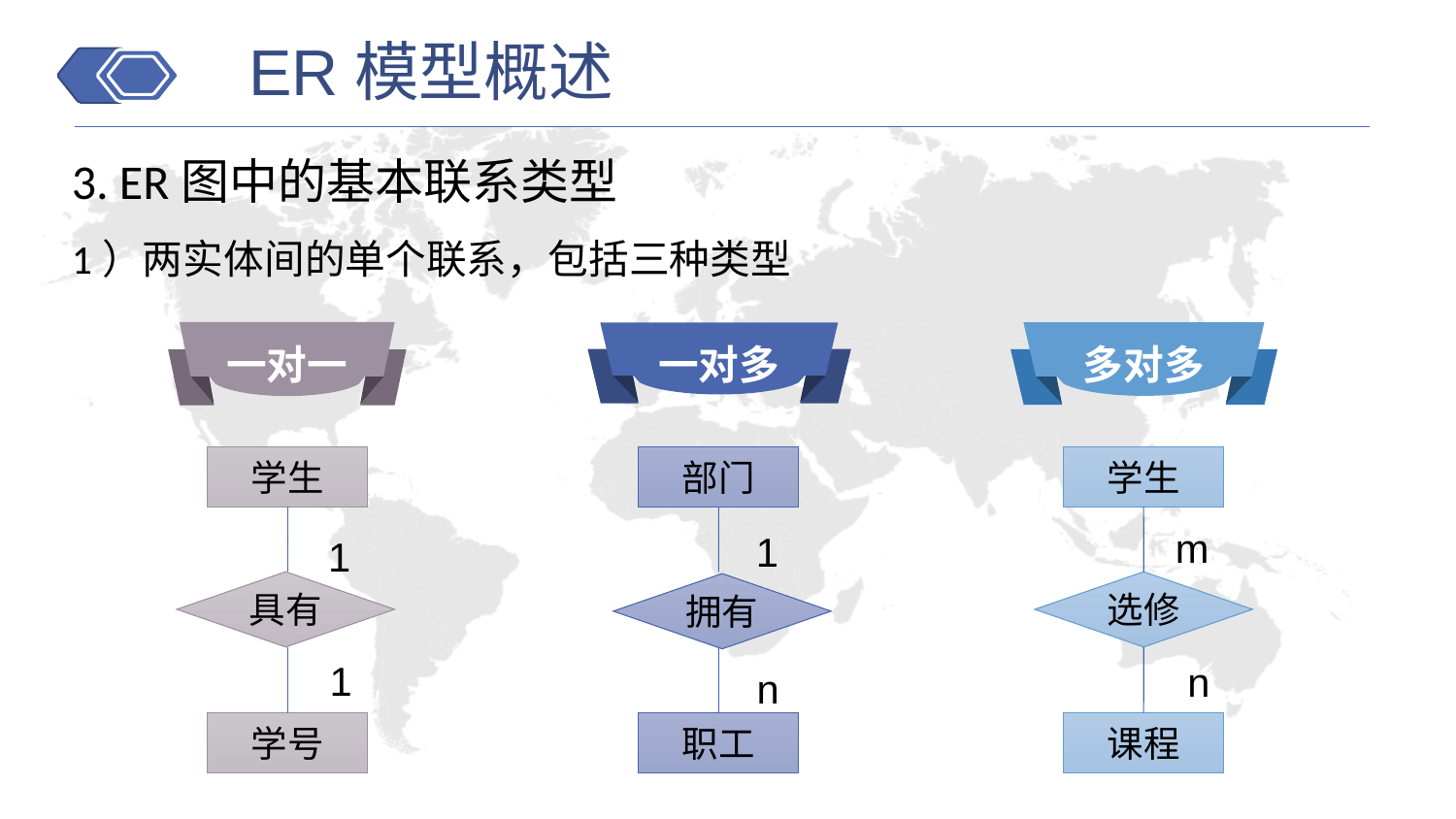

ER模型概述

3. ER图中的基本联系类型
1）两实体间的单个联系，包括三种类型

一对一

多对多

一对多

学生
学生
部门
m
1
1
具有
选修
拥有
1
n
n
课程
学号
职工